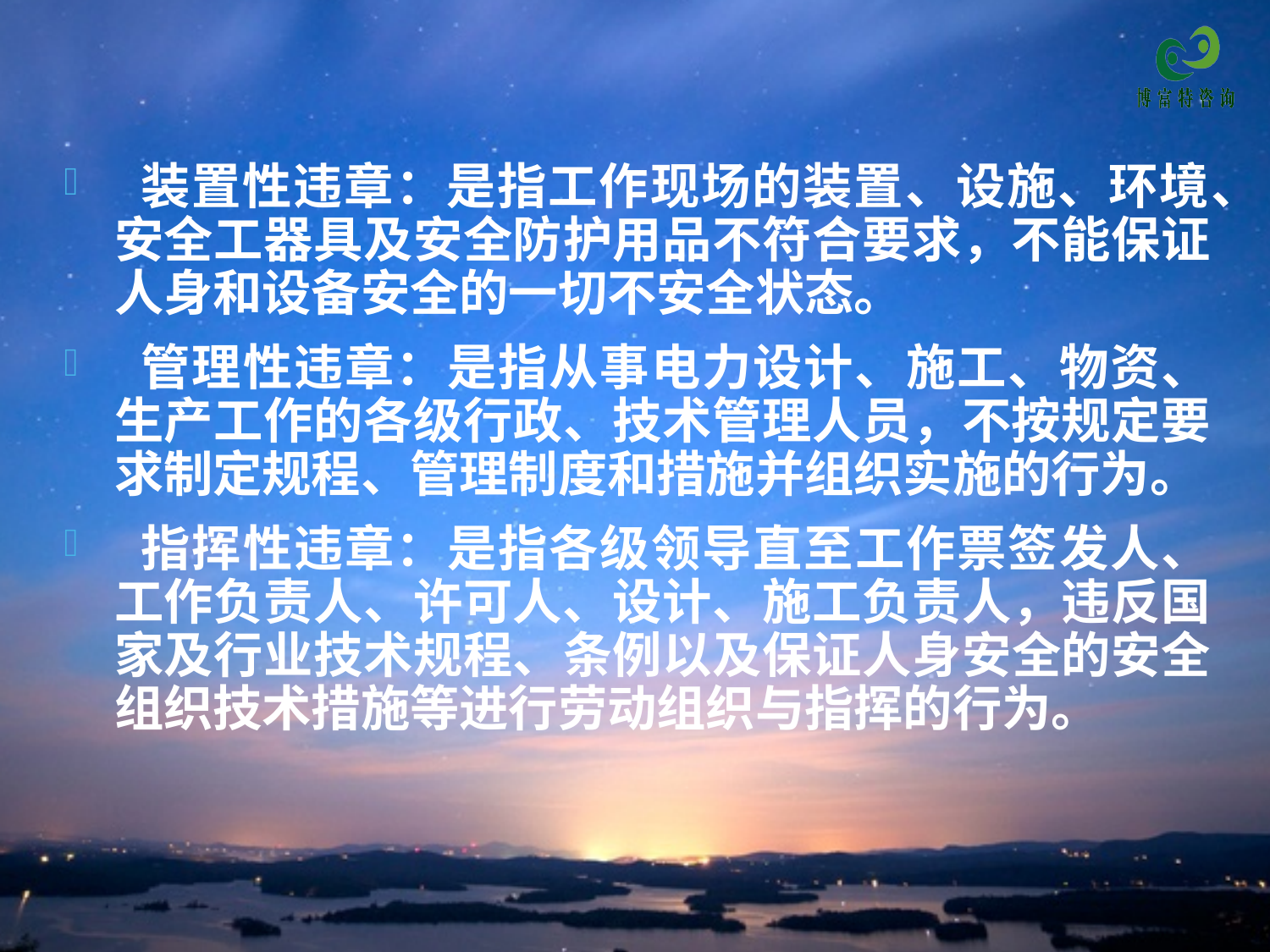

装置性违章：是指工作现场的装置、设施、环境、安全工器具及安全防护用品不符合要求，不能保证人身和设备安全的一切不安全状态。
 管理性违章：是指从事电力设计、施工、物资、生产工作的各级行政、技术管理人员，不按规定要求制定规程、管理制度和措施并组织实施的行为。
 指挥性违章：是指各级领导直至工作票签发人、工作负责人、许可人、设计、施工负责人，违反国家及行业技术规程、条例以及保证人身安全的安全组织技术措施等进行劳动组织与指挥的行为。